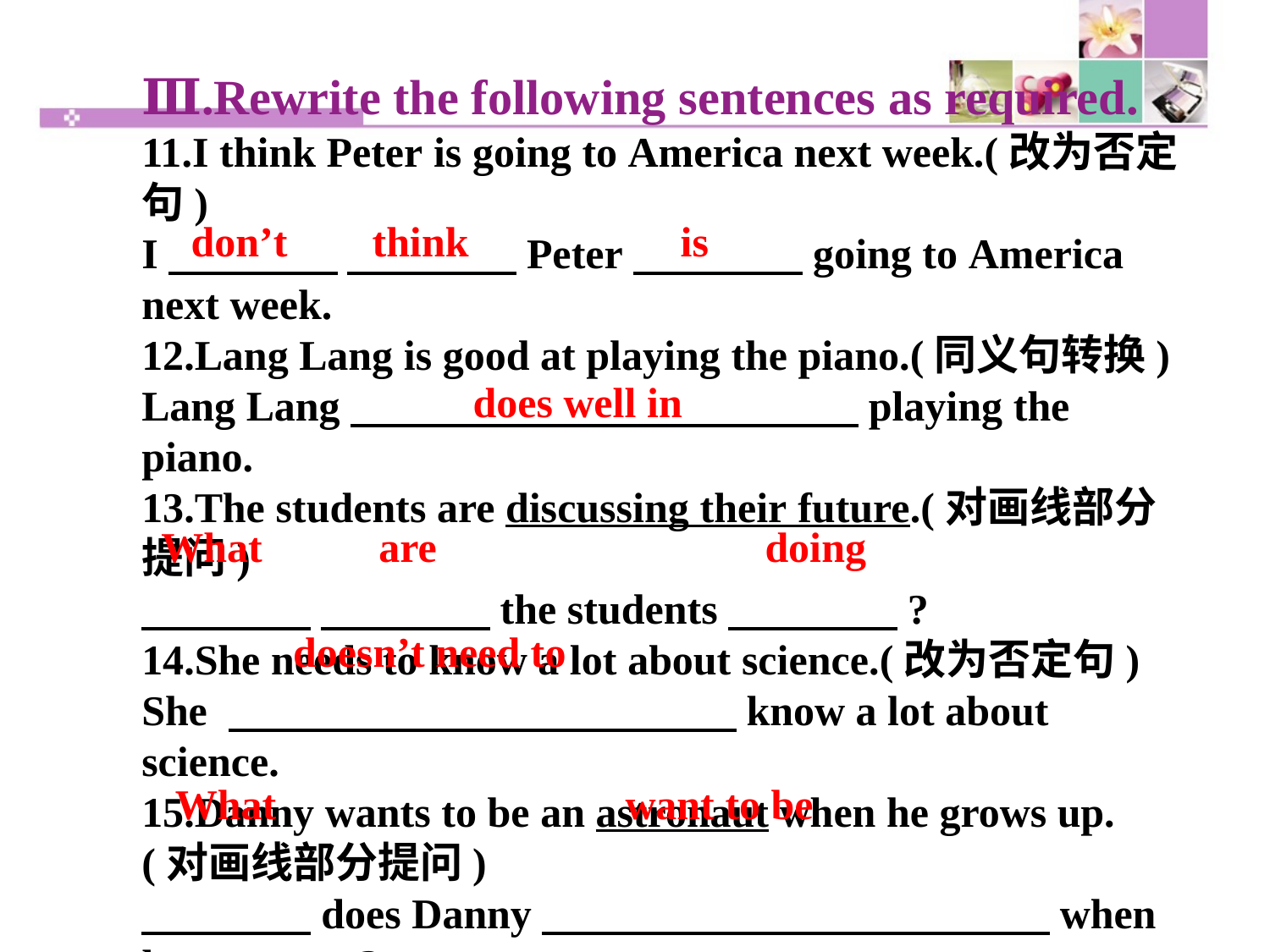

Ⅲ.Rewrite the following sentences as required.
11.I think Peter is going to America next week.(改为否定句)
I　　　　 　　　　Peter　　　　going to America next week.
12.Lang Lang is good at playing the piano.(同义句转换)
Lang Lang　　　　　　　　　　　　playing the piano.
13.The students are discussing their future.(对画线部分提问)
　　　　 　　　　the students　　　　?
14.She needs to know a lot about science.(改为否定句)
She 　　　　　　　　　　　　know a lot about science.
15.Danny wants to be an astronaut when he grows up.(对画线部分提问)
　　　　does Danny　　　　　　　　　　　　when he grows up?
don’t        think                    is
does well in
What           are                               doing
doesn’t need to
What                                 want to be